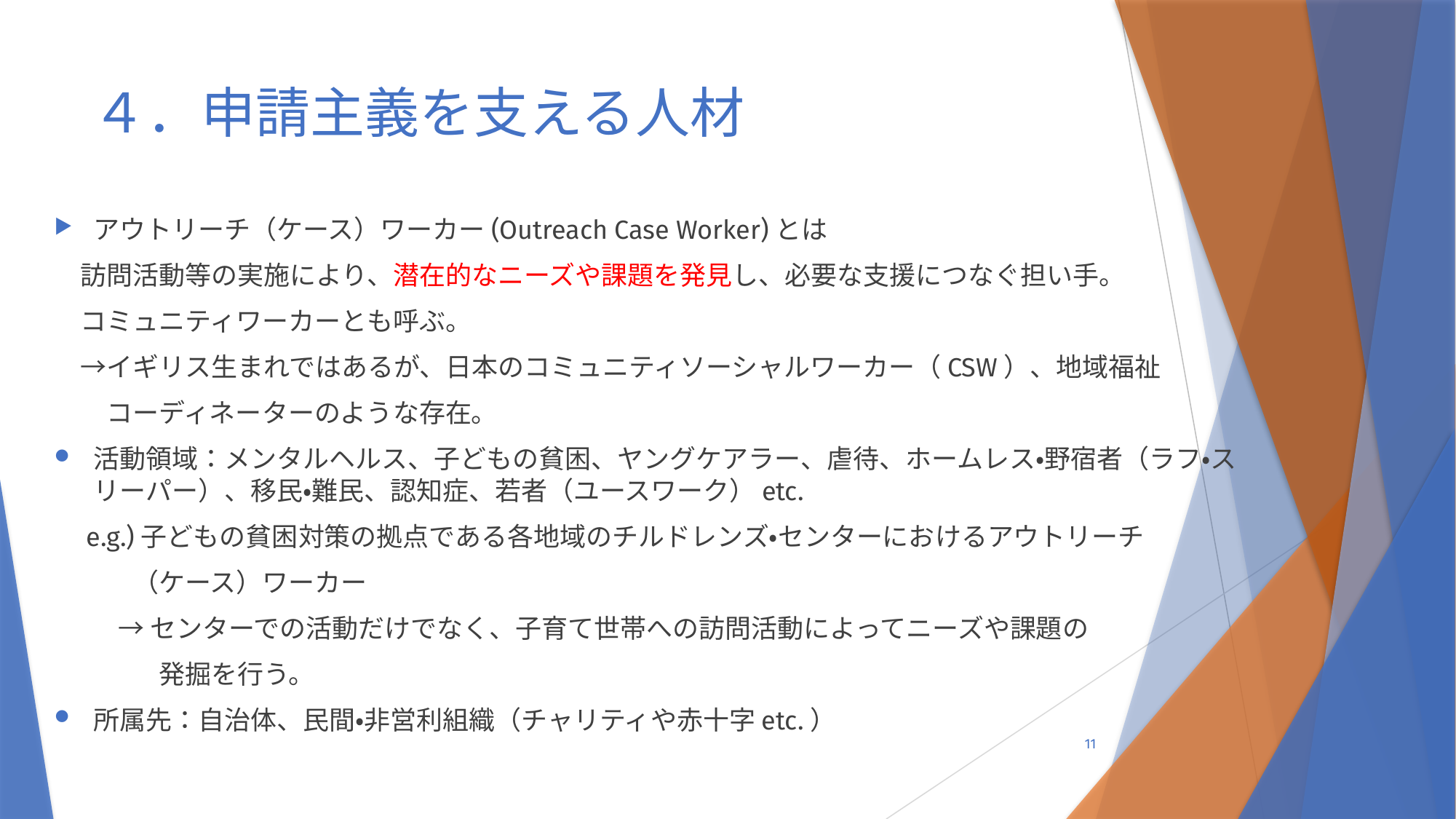

# ４．申請主義を支える人材

アウトリーチ（ケース）ワーカー(Outreach Case Worker)とは
　訪問活動等の実施により、潜在的なニーズや課題を発見し、必要な支援につなぐ担い手。
　コミュニティワーカーとも呼ぶ。
　→イギリス生まれではあるが、日本のコミュニティソーシャルワーカー（CSW）、地域福祉
　　コーディネーターのような存在。
活動領域：メンタルヘルス、子どもの貧困、ヤングケアラー、虐待、ホームレス・野宿者（ラフ・スリーパー）、移民・難民、認知症、若者（ユースワーク）etc.
　e.g.)子どもの貧困対策の拠点である各地域のチルドレンズ・センターにおけるアウトリーチ
　　　（ケース）ワーカー
           →センターでの活動だけでなく、子育て世帯への訪問活動によってニーズや課題の
　　　　発掘を行う。
所属先：自治体、民間・非営利組織（チャリティや赤十字etc.）

11